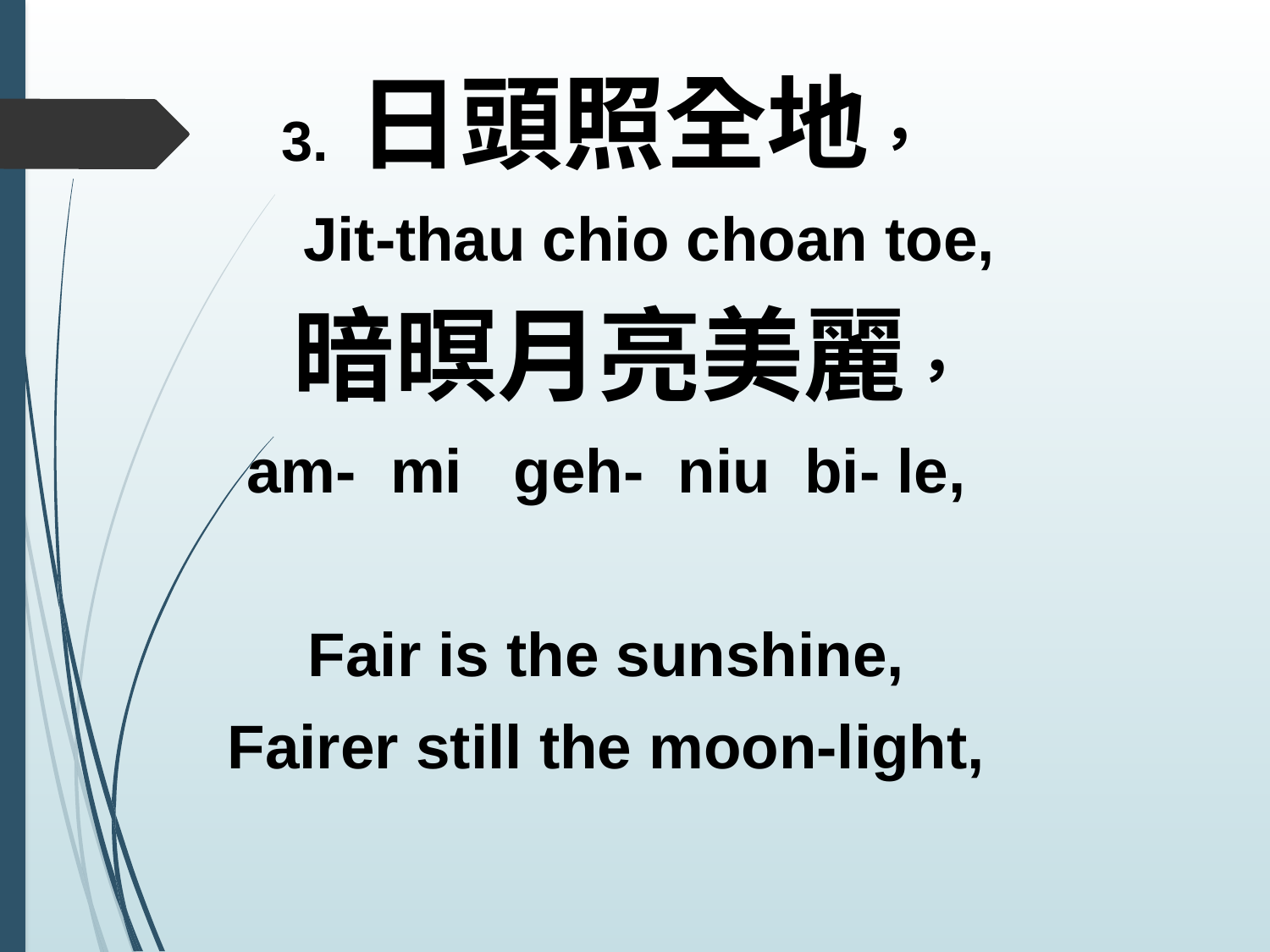

3. 日頭照全地，
     Jit-thau chio choan toe,
 暗暝月亮美麗，
am-  mi   geh-  niu  bi- le,

Fair is the sunshine,
Fairer still the moon-light,